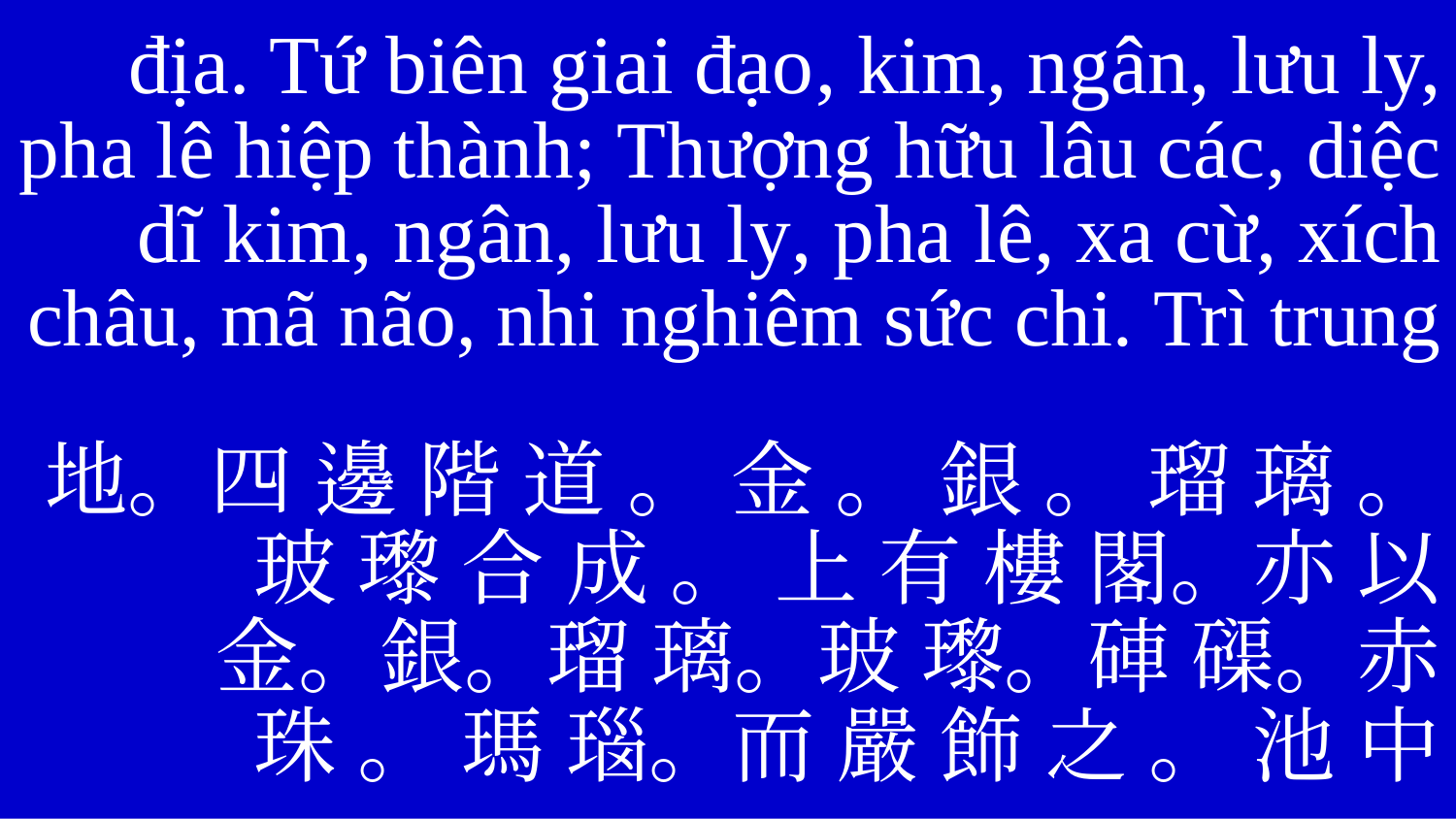

địa. Tứ biên giai đạo, kim, ngân, lưu ly, pha lê hiệp thành; Thượng hữu lâu các, diệc dĩ kim, ngân, lưu ly, pha lê, xa cừ, xích châu, mã não, nhi nghiêm sức chi. Trì trung

地。四 邊 階 道 。 金 。 銀 。 瑠 璃 。
玻 瓈 合 成 。 上 有 樓 閣。亦 以
金。銀。瑠 璃。玻 瓈。硨 磲。赤
珠 。 瑪 瑙。而 嚴 飾 之 。 池 中